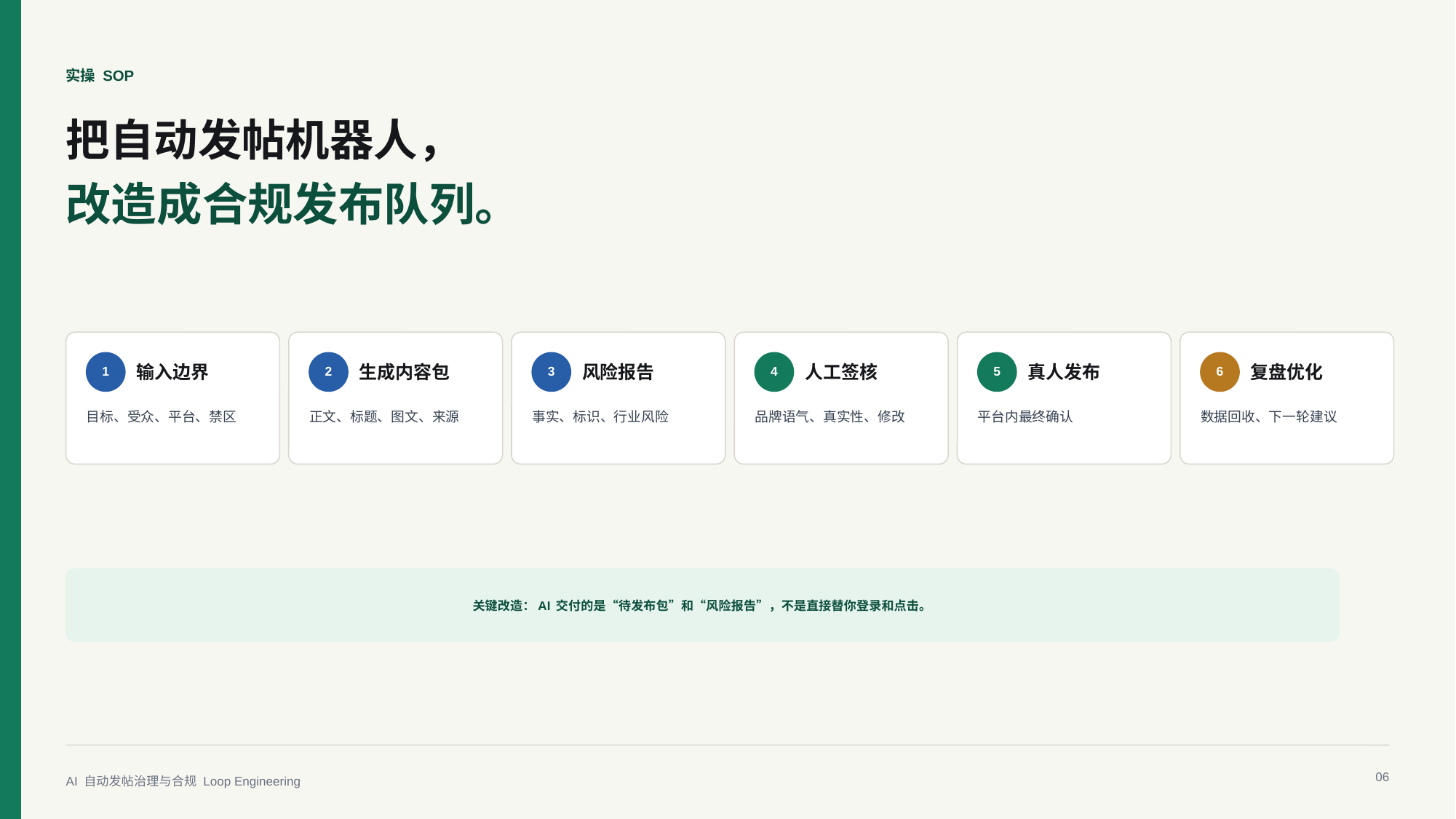

实操 SOP
把自动发帖机器人，
改造成合规发布队列。

输入边界
生成内容包
风险报告
人工签核
真人发布
复盘优化
1
2
3
4
5
6
目标、受众、平台、禁区
正文、标题、图文、来源
事实、标识、行业风险
品牌语气、真实性、修改
平台内最终确认
数据回收、下一轮建议

关键改造：AI 交付的是“待发布包”和“风险报告”，不是直接替你登录和点击。

AI 自动发帖治理与合规 Loop Engineering
06